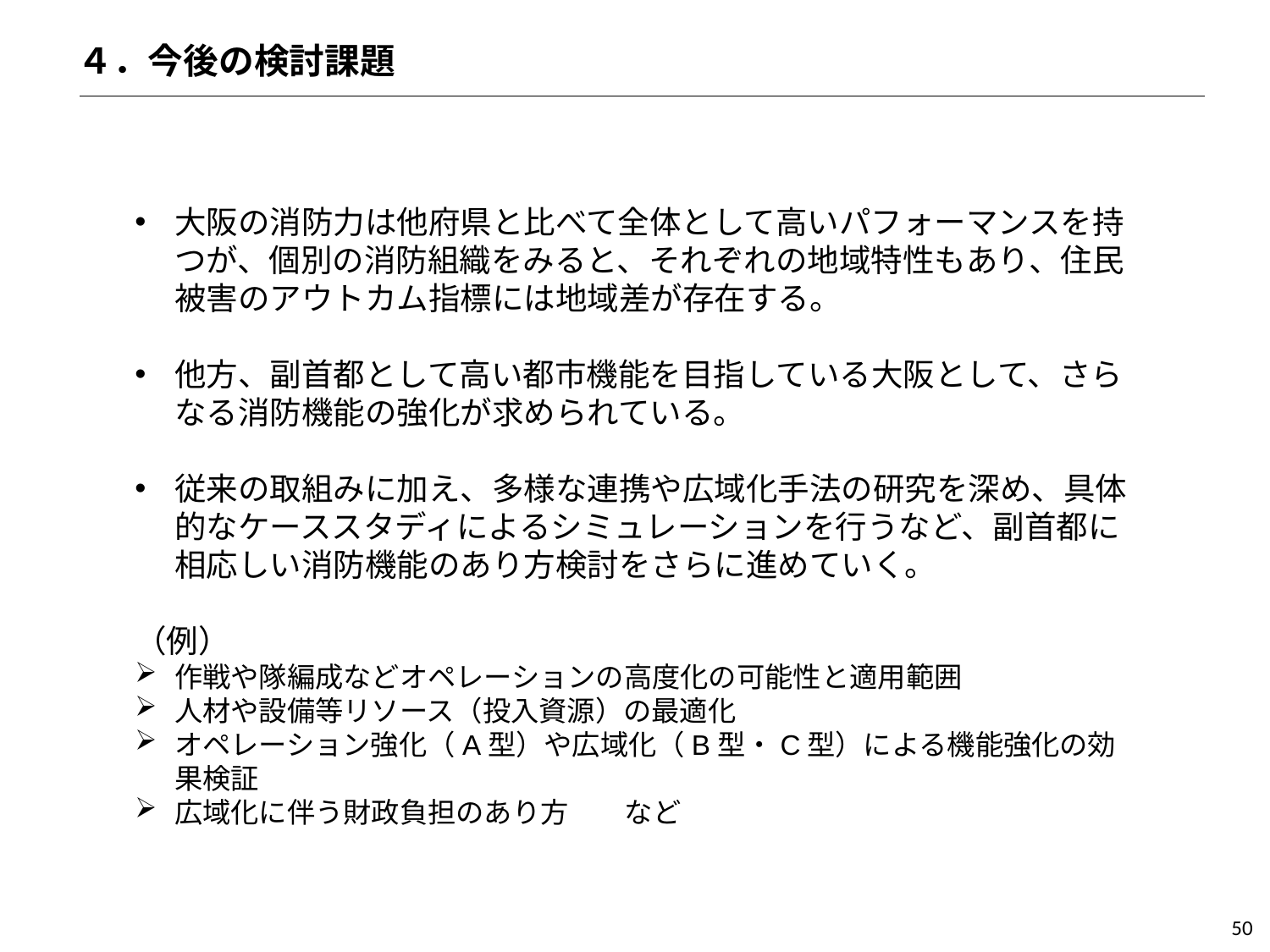

４．今後の検討課題
大阪の消防力は他府県と比べて全体として高いパフォーマンスを持つが、個別の消防組織をみると、それぞれの地域特性もあり、住民被害のアウトカム指標には地域差が存在する。

他方、副首都として高い都市機能を目指している大阪として、さらなる消防機能の強化が求められている。

従来の取組みに加え、多様な連携や広域化手法の研究を深め、具体的なケーススタディによるシミュレーションを行うなど、副首都に相応しい消防機能のあり方検討をさらに進めていく。

（例）
作戦や隊編成などオペレーションの高度化の可能性と適用範囲
人材や設備等リソース（投入資源）の最適化
オペレーション強化（A型）や広域化（B型・C型）による機能強化の効果検証
広域化に伴う財政負担のあり方　　など
50